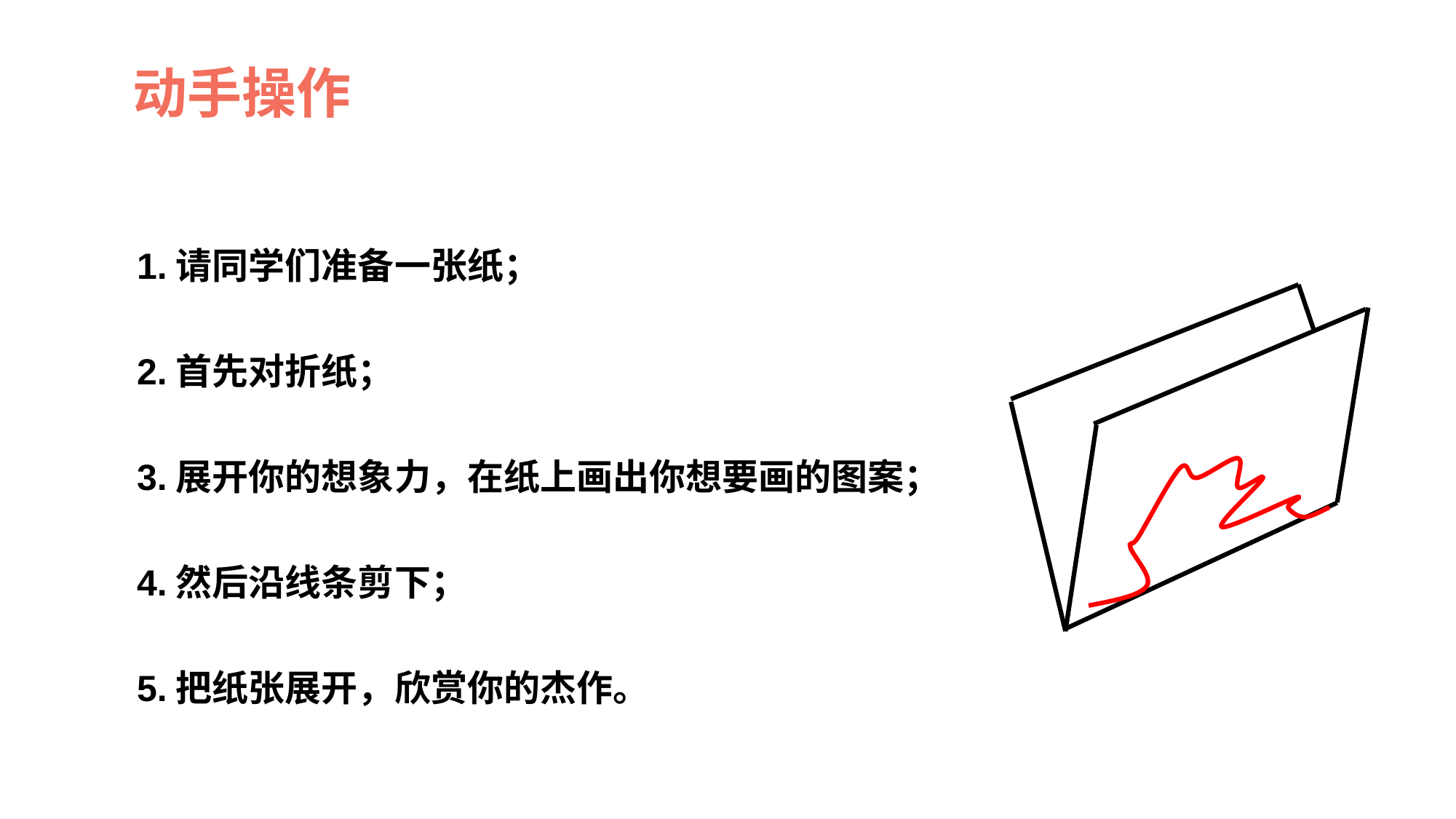

动手操作
1.请同学们准备一张纸；
2.首先对折纸；
3.展开你的想象力，在纸上画出你想要画的图案；
4.然后沿线条剪下；
5.把纸张展开，欣赏你的杰作。